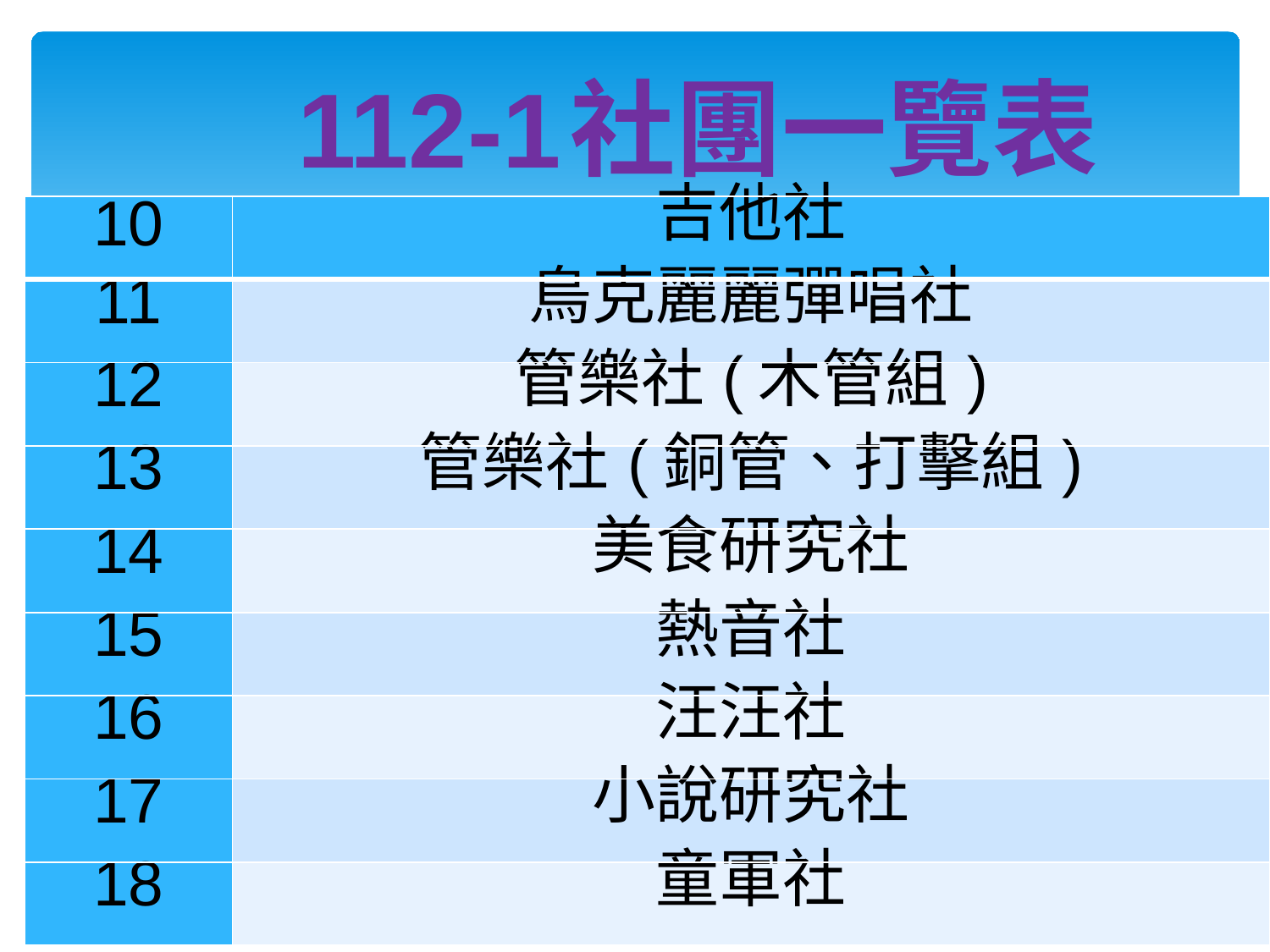

112-1社團一覽表

| 10 | 吉他社 |
| --- | --- |
| 11 | 烏克麗麗彈唱社 |
| 12 | 管樂社(木管組) |
| 13 | 管樂社(銅管、打擊組) |
| 14 | 美食研究社 |
| 15 | 熱音社 |
| 16 | 汪汪社 |
| 17 | 小說研究社 |
| 18 | 童軍社 |